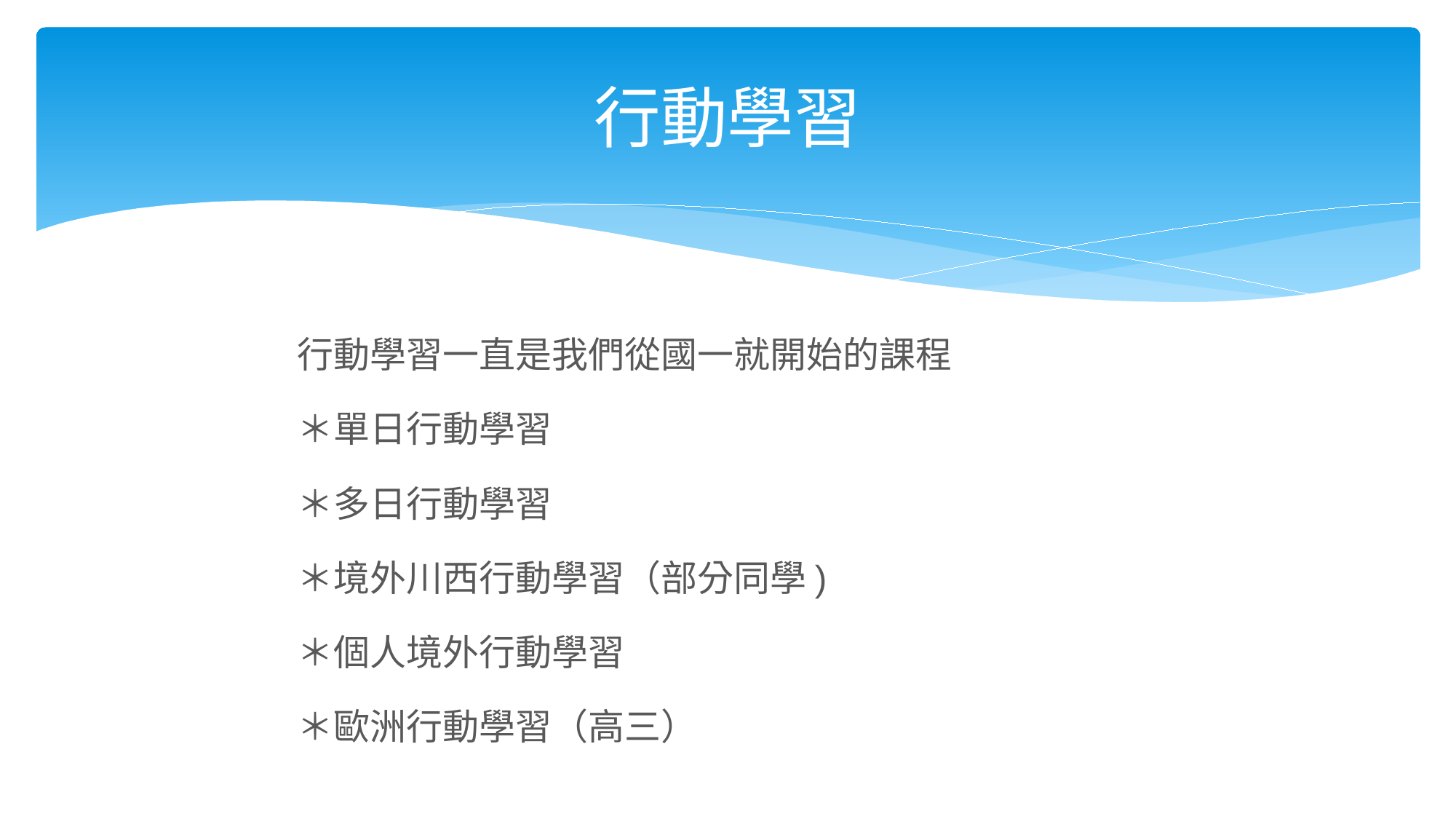

# 行動學習
行動學習一直是我們從國一就開始的課程
＊單日行動學習
＊多日行動學習
＊境外川西行動學習（部分同學)
＊個人境外行動學習
＊歐洲行動學習（高三）